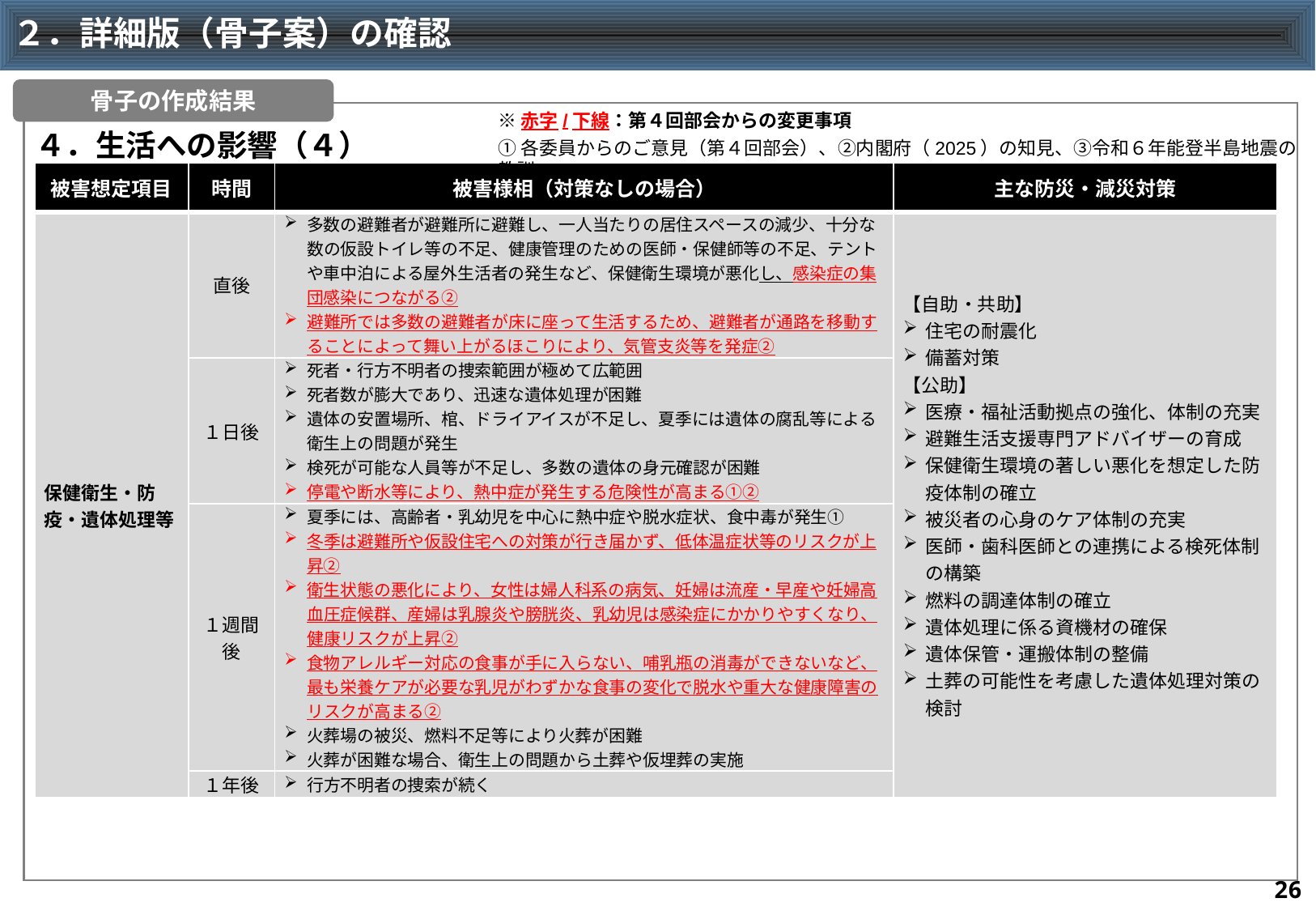

# ２．詳細版（骨子案）の確認
骨子の作成結果
※赤字/下線：第４回部会からの変更事項
４．生活への影響（４）
①各委員からのご意見（第４回部会）、②内閣府（2025）の知見、③令和６年能登半島地震の教訓
| 被害想定項目 | 時間 | 被害様相（対策なしの場合） | 主な防災・減災対策 |
| --- | --- | --- | --- |
| 保健衛生・防疫・遺体処理等 | 直後 | 多数の避難者が避難所に避難し、一人当たりの居住スペースの減少、十分な数の仮設トイレ等の不足、健康管理のための医師・保健師等の不足、テントや車中泊による屋外生活者の発生など、保健衛生環境が悪化し、感染症の集団感染につながる② 避難所では多数の避難者が床に座って生活するため、避難者が通路を移動することによって舞い上がるほこりにより、気管支炎等を発症② | 【自助・共助】 住宅の耐震化 備蓄対策 【公助】 医療・福祉活動拠点の強化、体制の充実 避難生活支援専門アドバイザーの育成 保健衛生環境の著しい悪化を想定した防疫体制の確立 被災者の心身のケア体制の充実 医師・歯科医師との連携による検死体制の構築 燃料の調達体制の確立 遺体処理に係る資機材の確保 遺体保管・運搬体制の整備 土葬の可能性を考慮した遺体処理対策の検討 |
|  | １日後 | 死者・行方不明者の捜索範囲が極めて広範囲 死者数が膨大であり、迅速な遺体処理が困難 遺体の安置場所、棺、ドライアイスが不足し、夏季には遺体の腐乱等による衛生上の問題が発生 検死が可能な人員等が不足し、多数の遺体の身元確認が困難 停電や断水等により、熱中症が発生する危険性が高まる①② |  |
|  | １週間後 | 夏季には、高齢者・乳幼児を中心に熱中症や脱水症状、食中毒が発生① 冬季は避難所や仮設住宅への対策が行き届かず、低体温症状等のリスクが上昇② 衛生状態の悪化により、女性は婦人科系の病気、妊婦は流産・早産や妊婦高血圧症候群、産婦は乳腺炎や膀胱炎、乳幼児は感染症にかかりやすくなり、健康リスクが上昇② 食物アレルギー対応の食事が手に入らない、哺乳瓶の消毒ができないなど、最も栄養ケアが必要な乳児がわずかな食事の変化で脱水や重大な健康障害のリスクが高まる② 火葬場の被災、燃料不足等により火葬が困難 火葬が困難な場合、衛生上の問題から土葬や仮埋葬の実施 |  |
|  | １年後 | 行方不明者の捜索が続く |  |
26